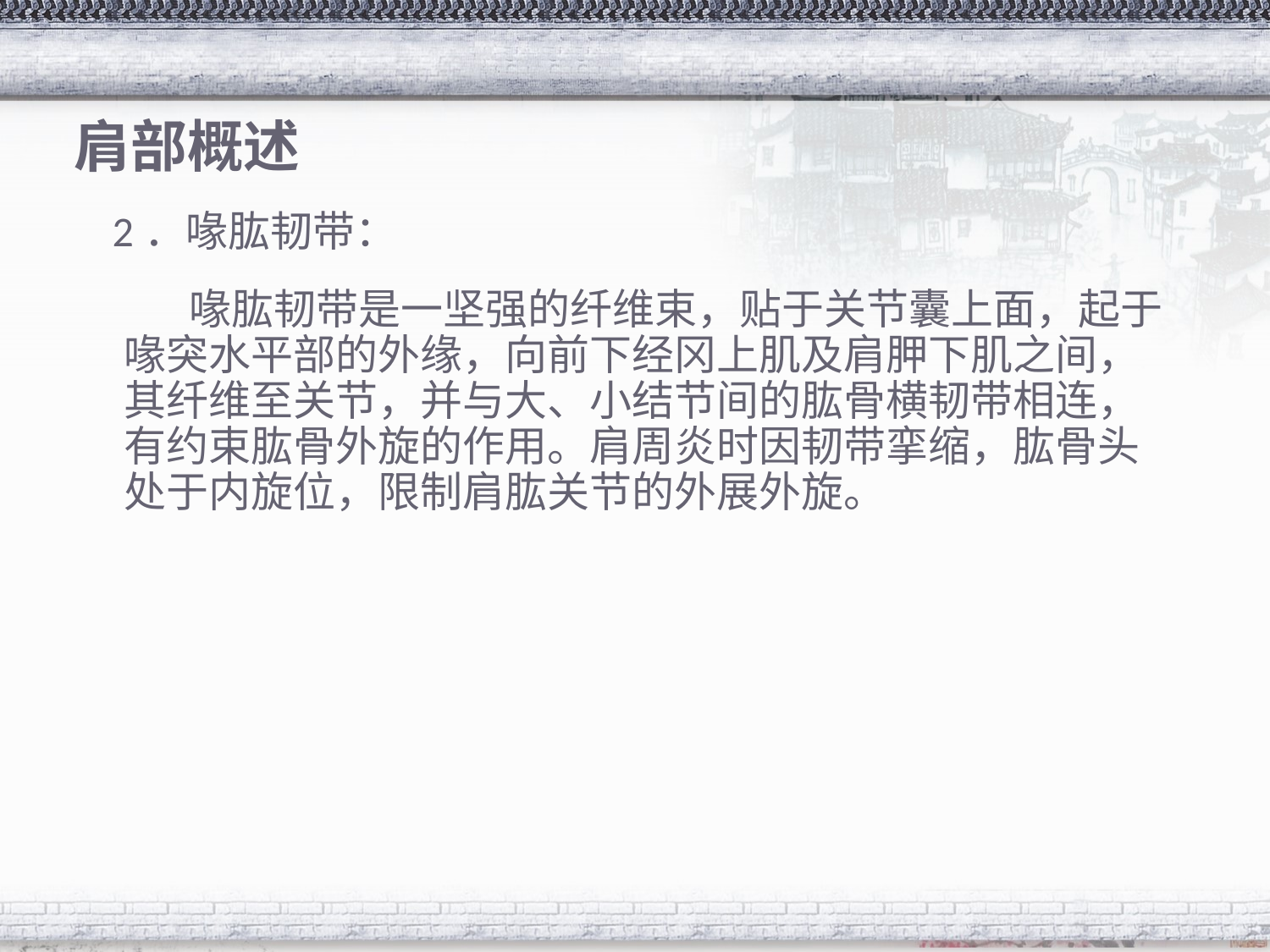

# 肩部概述
    2．喙肱韧带：
           喙肱韧带是一坚强的纤维束，贴于关节囊上面，起于喙突水平部的外缘，向前下经冈上肌及肩胛下肌之间，其纤维至关节，并与大、小结节间的肱骨横韧带相连，有约束肱骨外旋的作用。肩周炎时因韧带挛缩，肱骨头处于内旋位，限制肩肱关节的外展外旋。